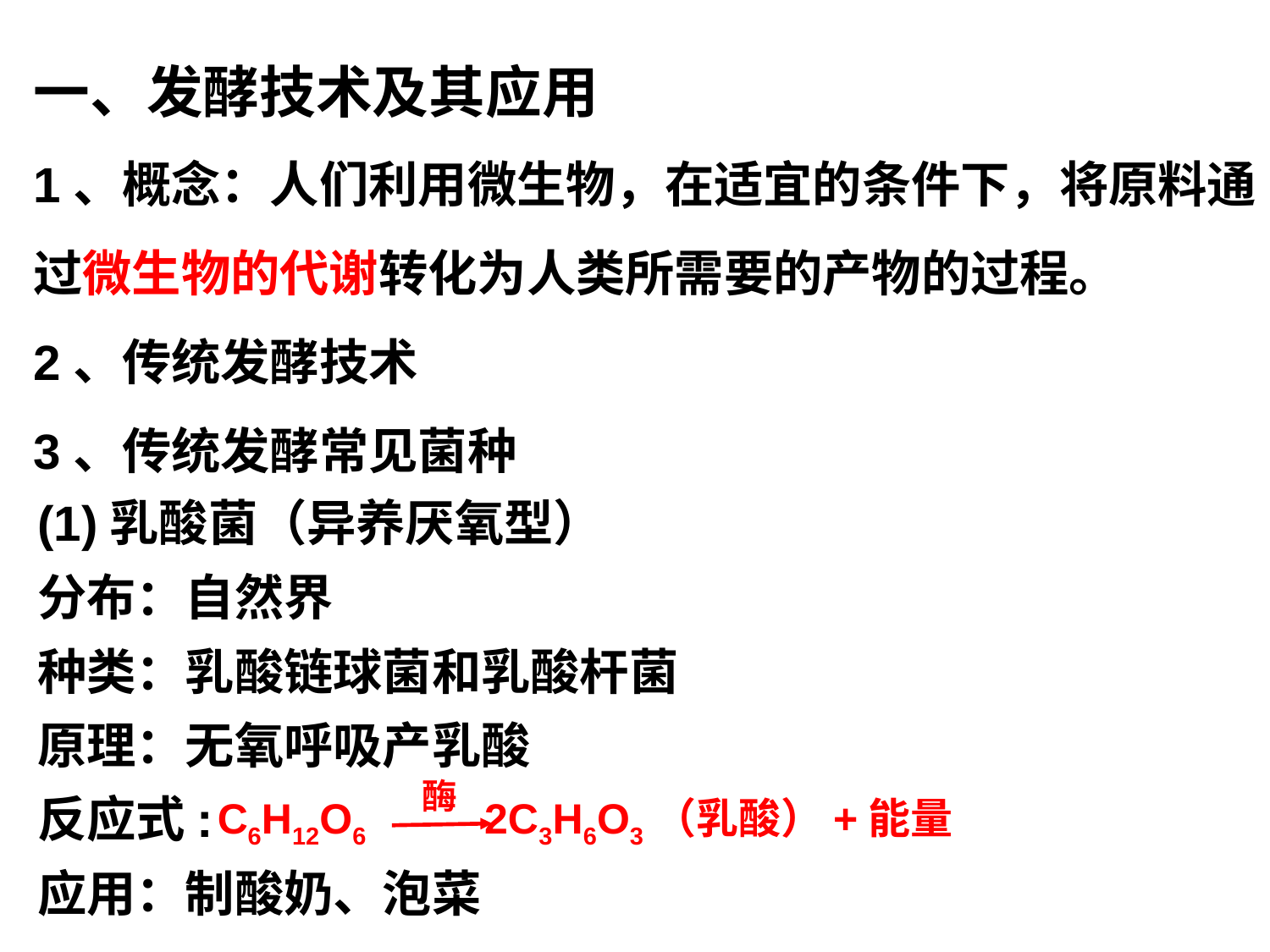

一、发酵技术及其应用
1、概念：人们利用微生物，在适宜的条件下，将原料通过微生物的代谢转化为人类所需要的产物的过程。
2、传统发酵技术
3、传统发酵常见菌种

(1)乳酸菌（异养厌氧型）
分布：自然界
种类：乳酸链球菌和乳酸杆菌
原理：无氧呼吸产乳酸
反应式:
应用：制酸奶、泡菜
酶
C6H12O6          2C3H6O3（乳酸）+能量